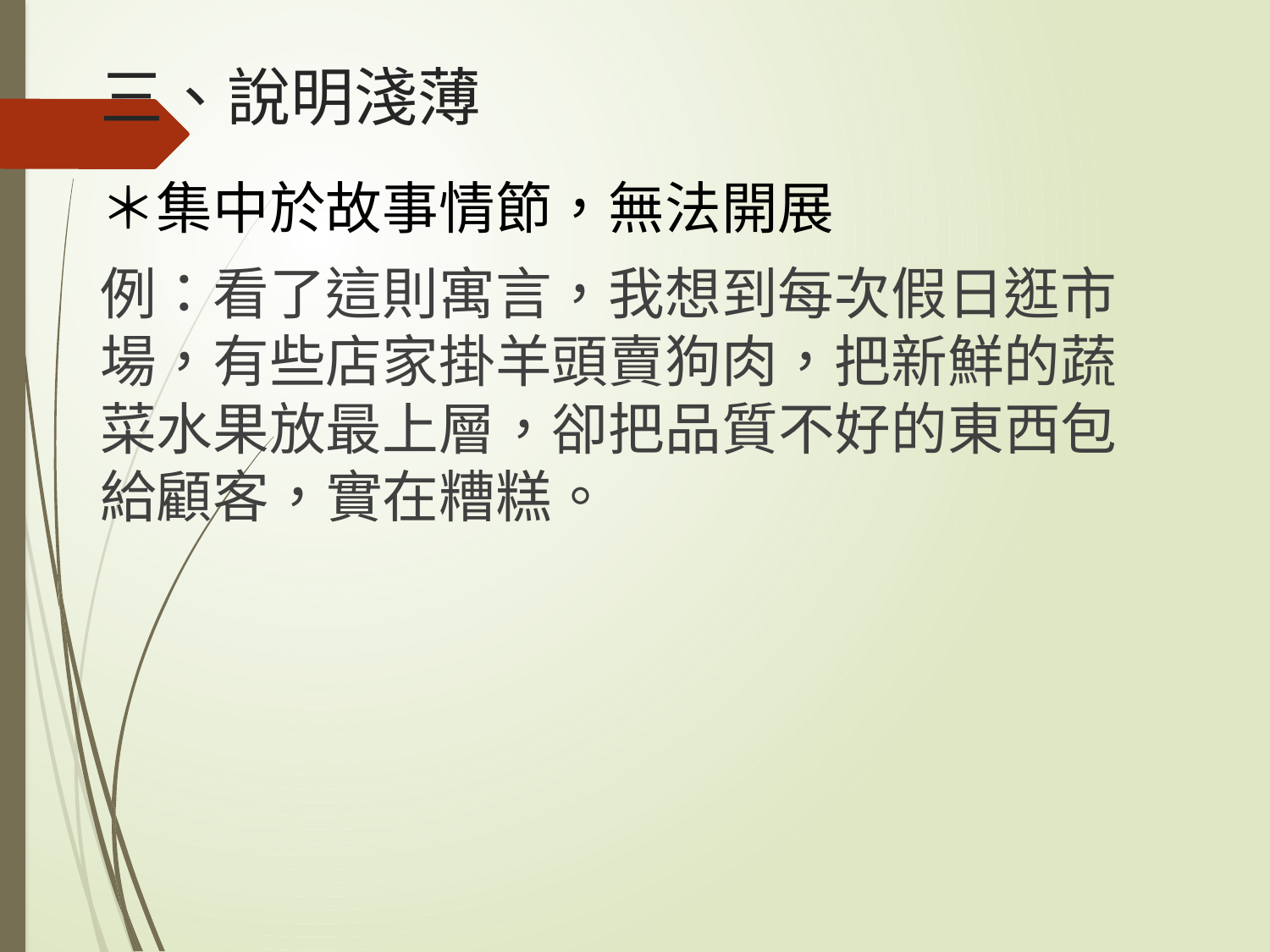

# 三、說明淺薄
＊集中於故事情節，無法開展
例：看了這則寓言，我想到每次假日逛市場，有些店家掛羊頭賣狗肉，把新鮮的蔬菜水果放最上層，卻把品質不好的東西包給顧客，實在糟糕。